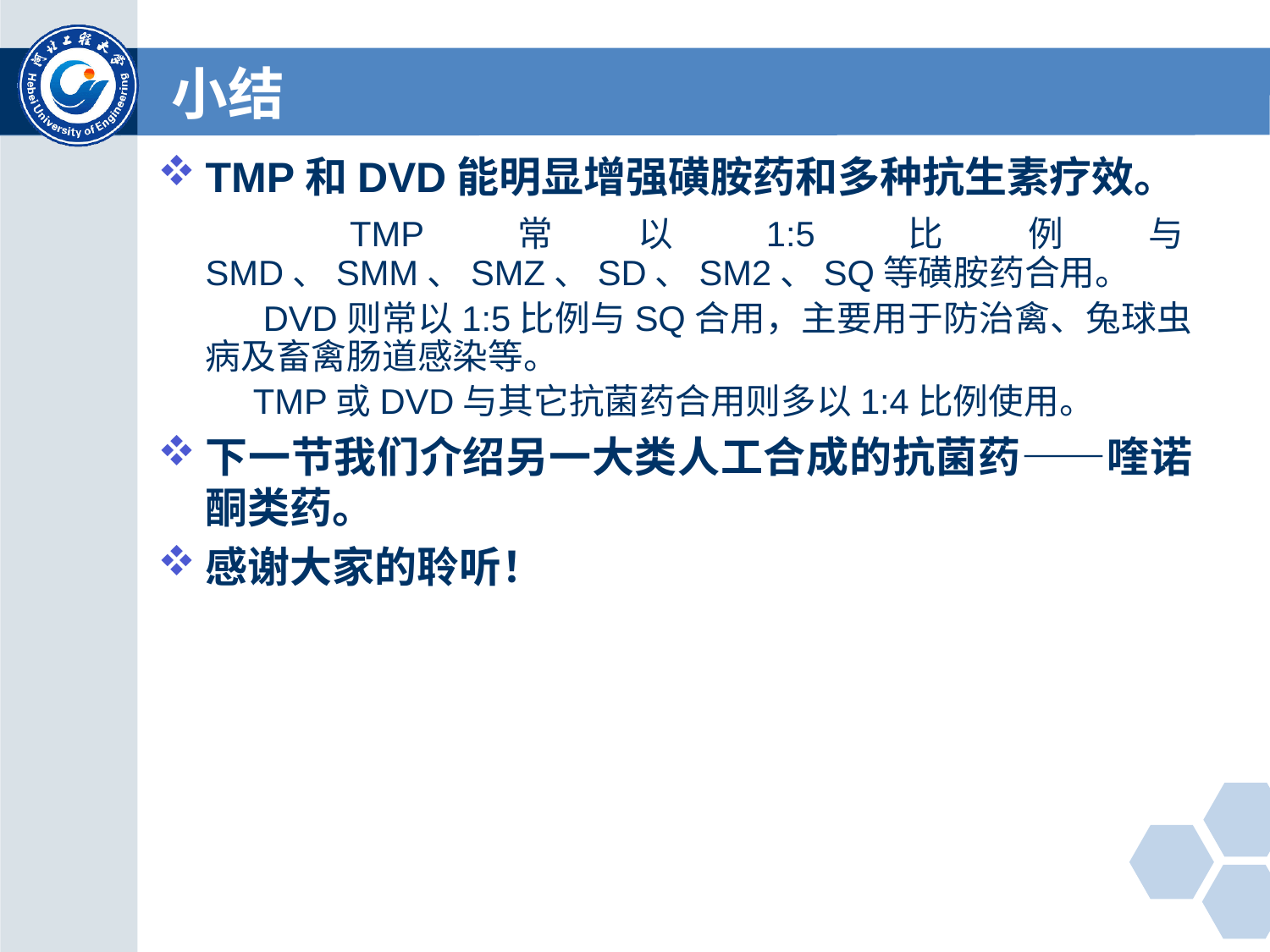

# 小结
TMP和DVD能明显增强磺胺药和多种抗生素疗效。
 TMP常以1:5比例与SMD、SMM、SMZ、SD、SM2、SQ等磺胺药合用。
 DVD则常以1:5比例与SQ合用，主要用于防治禽、兔球虫病及畜禽肠道感染等。
TMP或DVD与其它抗菌药合用则多以1:4比例使用。
下一节我们介绍另一大类人工合成的抗菌药——喹诺酮类药。
感谢大家的聆听！